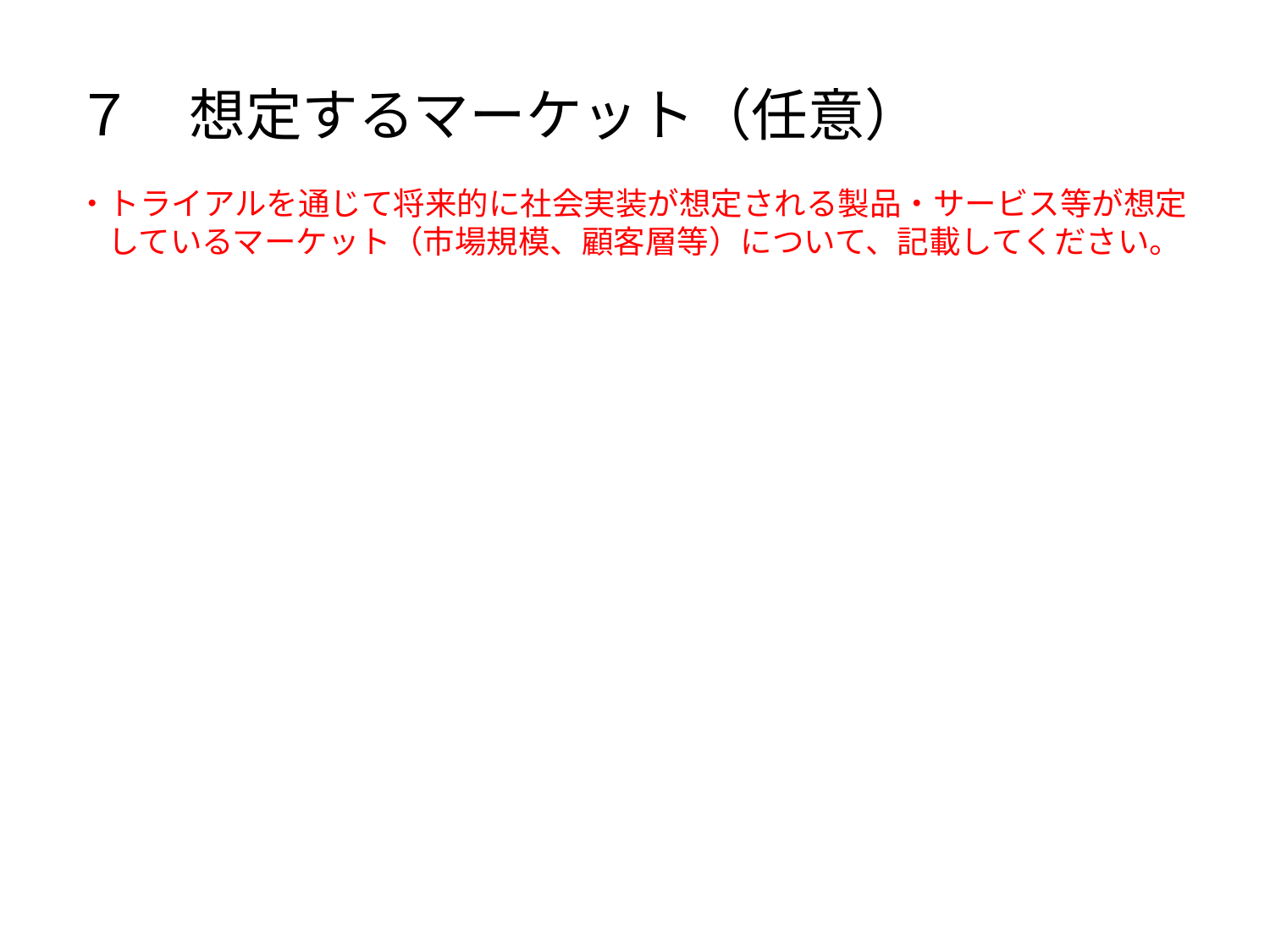

７　想定するマーケット（任意）
・トライアルを通じて将来的に社会実装が想定される製品・サービス等が想定
　しているマーケット（市場規模、顧客層等）について、記載してください。